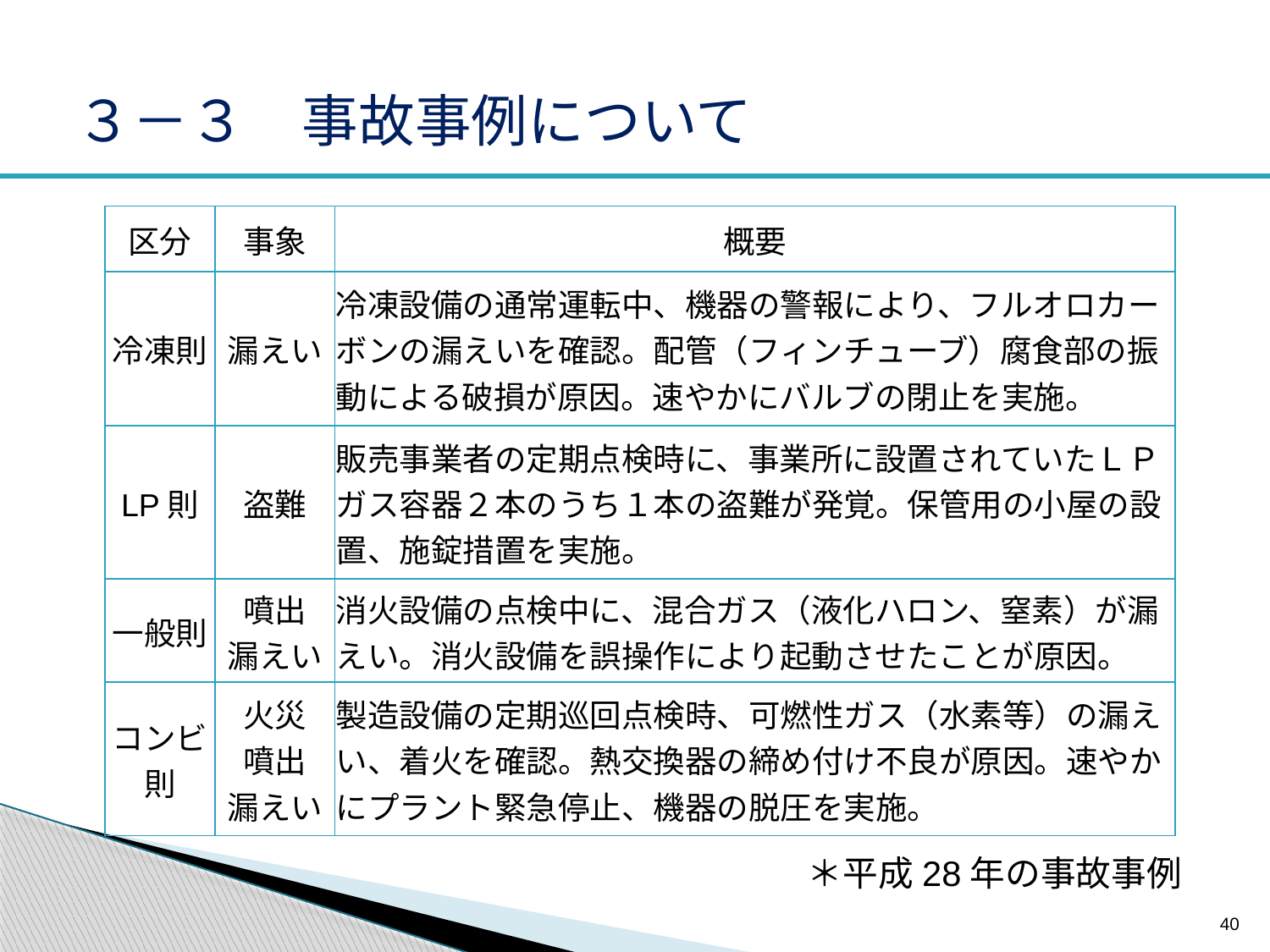

# ３－３　事故事例について
| 区分 | 事象 | 概要 |
| --- | --- | --- |
| 冷凍則 | 漏えい | 冷凍設備の通常運転中、機器の警報により、フルオロカーボンの漏えいを確認。配管（フィンチューブ）腐食部の振動による破損が原因。速やかにバルブの閉止を実施。 |
| LP則 | 盗難 | 販売事業者の定期点検時に、事業所に設置されていたＬＰガス容器２本のうち１本の盗難が発覚。保管用の小屋の設置、施錠措置を実施。 |
| 一般則 | 噴出 漏えい | 消火設備の点検中に、混合ガス（液化ハロン、窒素）が漏えい。消火設備を誤操作により起動させたことが原因。 |
| コンビ則 | 火災 噴出 漏えい | 製造設備の定期巡回点検時、可燃性ガス（水素等）の漏えい、着火を確認。熱交換器の締め付け不良が原因。速やかにプラント緊急停止、機器の脱圧を実施。 |
＊平成28年の事故事例
40